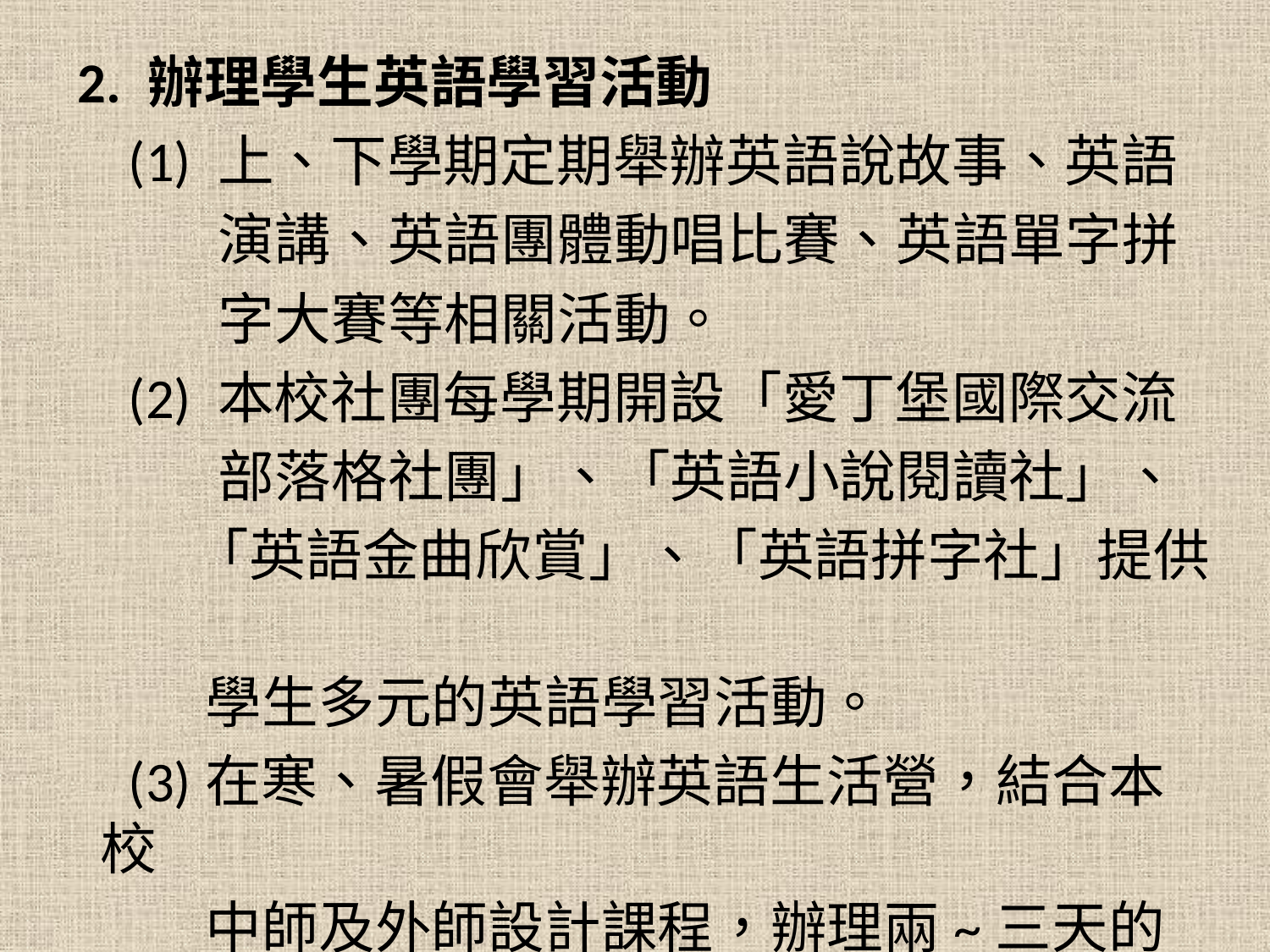

2. 辦理學生英語學習活動
      (1) 上、下學期定期舉辦英語說故事、英語
            演講、英語團體動唱比賽、英語單字拼
            字大賽等相關活動。
      (2) 本校社團每學期開設「愛丁堡國際交流
            部落格社團」、「英語小說閱讀社」、
          「英語金曲欣賞」、「英語拼字社」提供
           學生多元的英語學習活動。
      (3)在寒、暑假會舉辦英語生活營，結合本校
           中師及外師設計課程，辦理兩~三天的英
           語生活營。